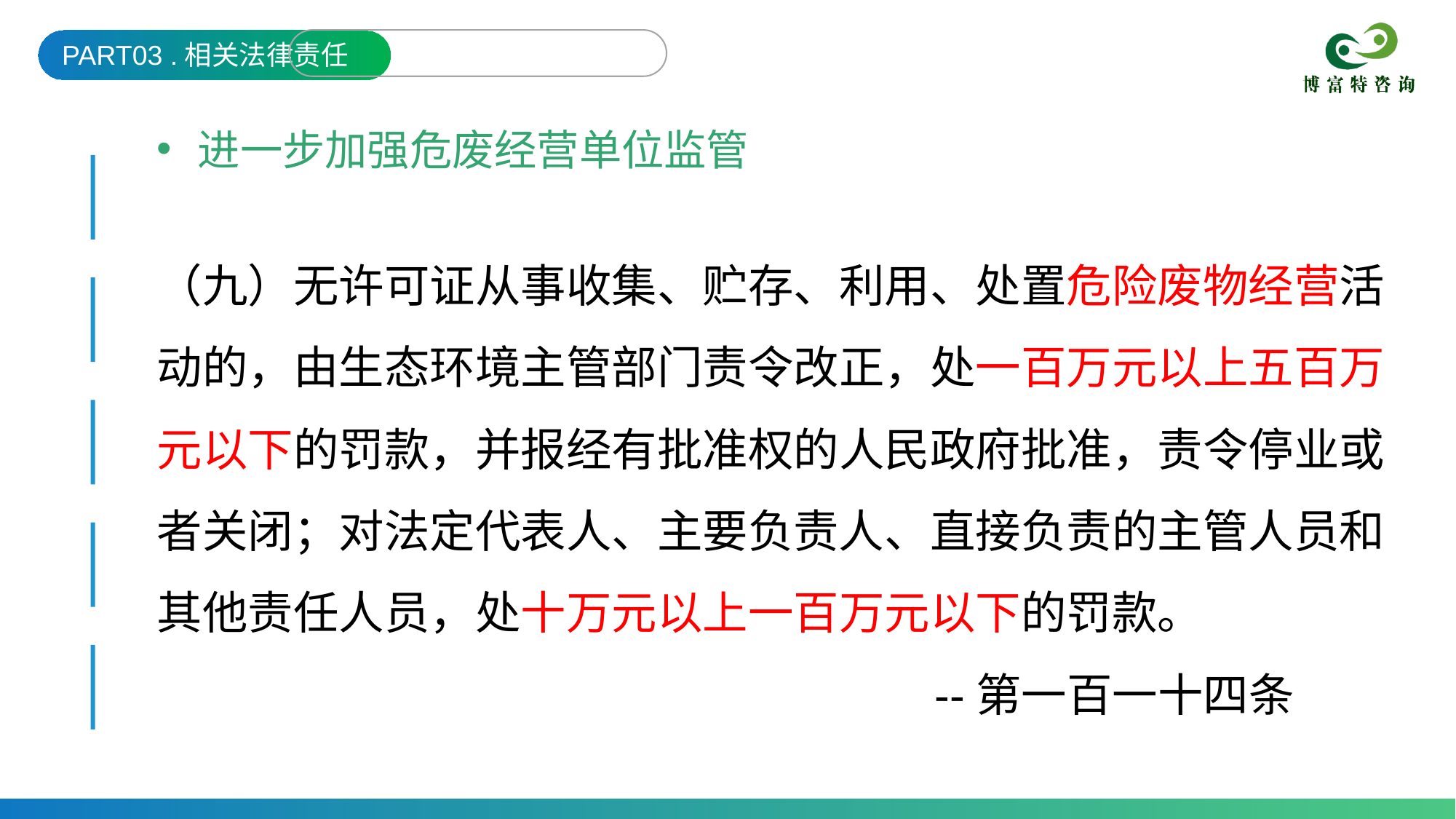

PART03 .相关法律责任
进一步加强危废经营单位监管

（九）无许可证从事收集、贮存、利用、处置危险废物经营活动的，由生态环境主管部门责令改正，处一百万元以上五百万元以下的罚款，并报经有批准权的人民政府批准，责令停业或者关闭；对法定代表人、主要负责人、直接负责的主管人员和其他责任人员，处十万元以上一百万元以下的罚款。
                                                              --第一百一十四条